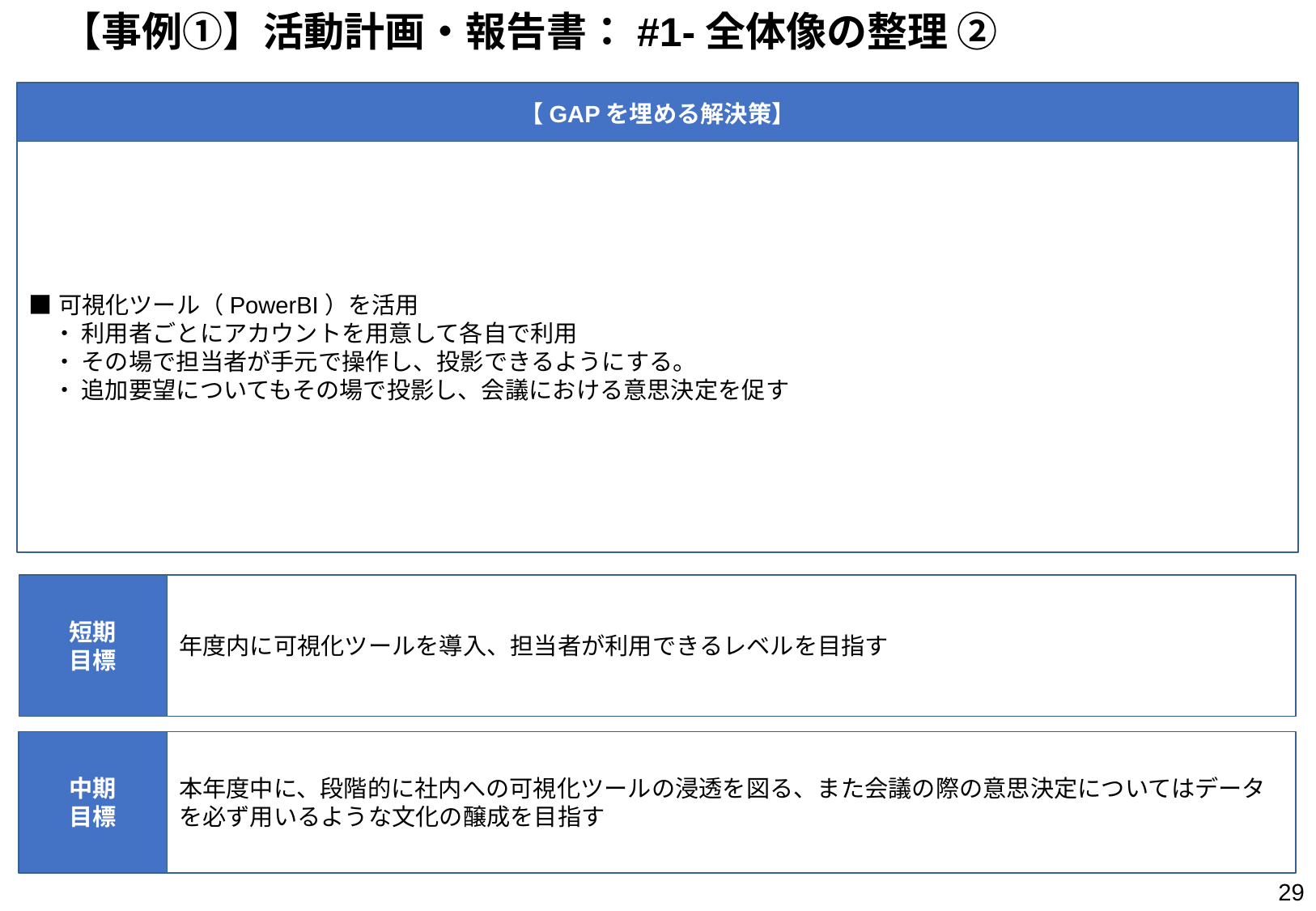

# 【事例①】活動計画・報告書：#1-全体像の整理 ②
【GAPを埋める解決策】
■可視化ツール（PowerBI）を活用
　・ 利用者ごとにアカウントを用意して各自で利用
　・ その場で担当者が手元で操作し、投影できるようにする。
　・ 追加要望についてもその場で投影し、会議における意思決定を促す
短期
目標
年度内に可視化ツールを導入、担当者が利用できるレベルを目指す
中期
目標
本年度中に、段階的に社内への可視化ツールの浸透を図る、また会議の際の意思決定についてはデータを必ず用いるような文化の醸成を目指す
29